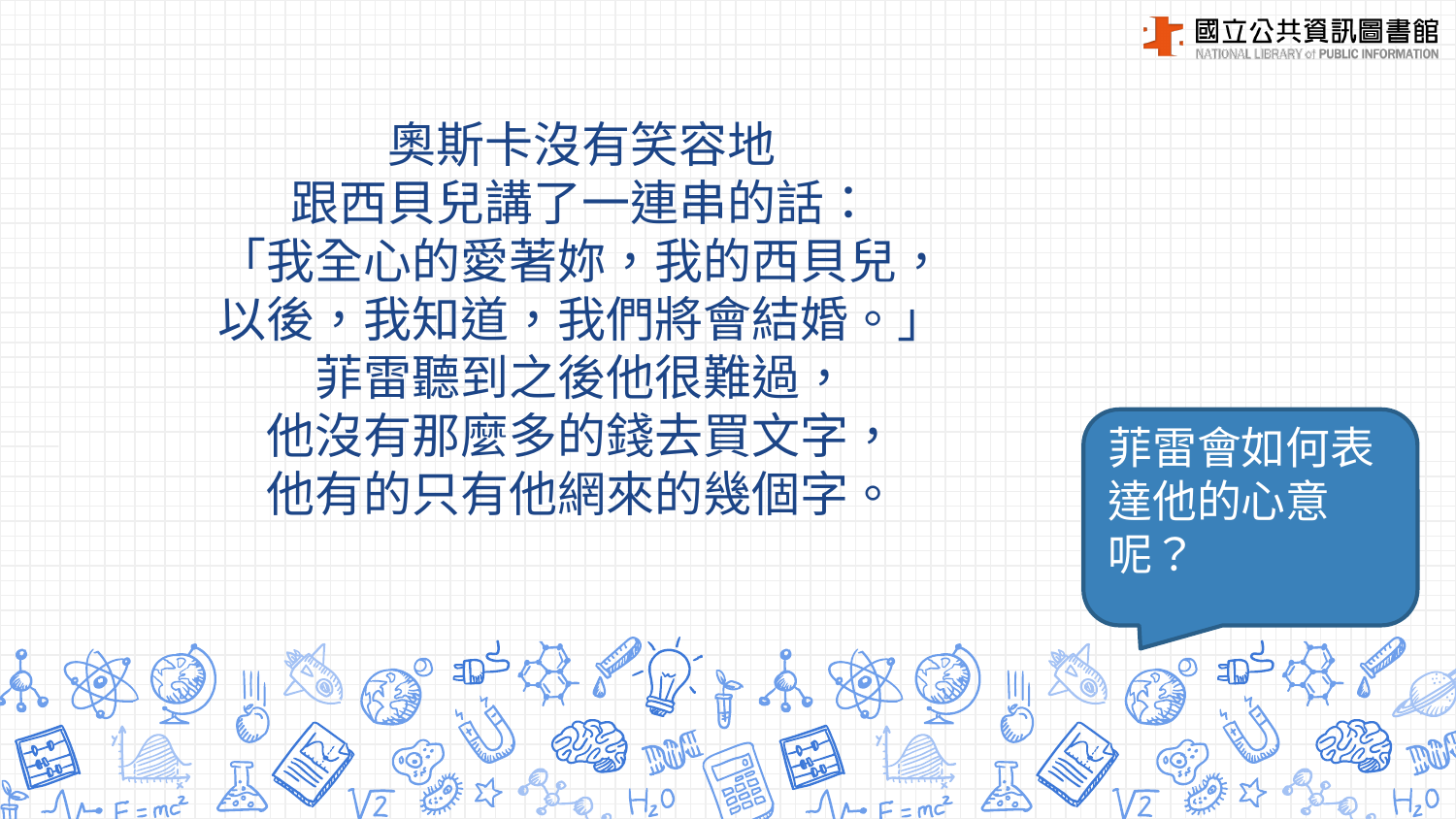

奧斯卡沒有笑容地
跟西貝兒講了一連串的話：
「我全心的愛著妳，我的西貝兒，
以後，我知道，我們將會結婚。」
菲雷聽到之後他很難過，
他沒有那麼多的錢去買文字，
他有的只有他網來的幾個字。
菲雷會如何表達他的心意呢？